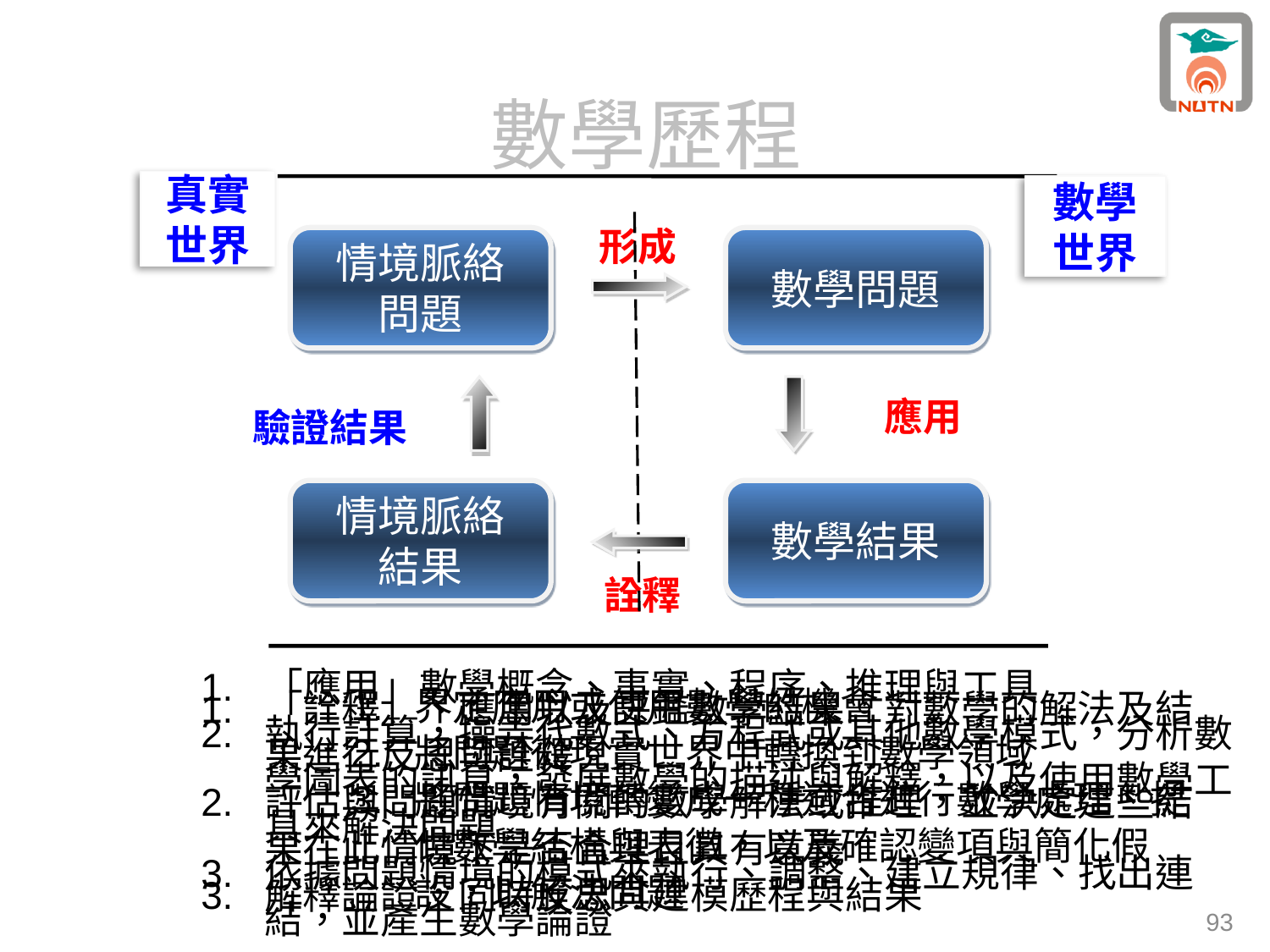

# 數學歷程
真實
世界
數學
世界
情境脈絡
問題
數學問題

情境脈絡
結果
數學結果

形成

應用
驗證結果
詮釋
「應用」數學概念、事實、程序、推理與工具
執行計算，操弄代數式、方程式或其他數學模式，分析數學圖表的訊息，發展數學的描述與解釋，以及使用數學工具來解決問題
依據問題情境的模式來執行、調整、建立規律、找出連結，並產生數學論證
界定應用或使用數學的機會
將問題從現實世界中轉換到數學領域
將問題情境轉變成一種適合進行數學處理、提供數學結構與表徵，以及確認變項與簡化假設，以解決問題
「詮釋」、應用以及評鑑數學結果。對數學的解法及結果進行反思與詮釋。
評估與問題情境有關的數學解法或推理，並決定這些結果在此情境下是否合理且具有意義
解釋論證，同時反思其建模歷程與結果
93